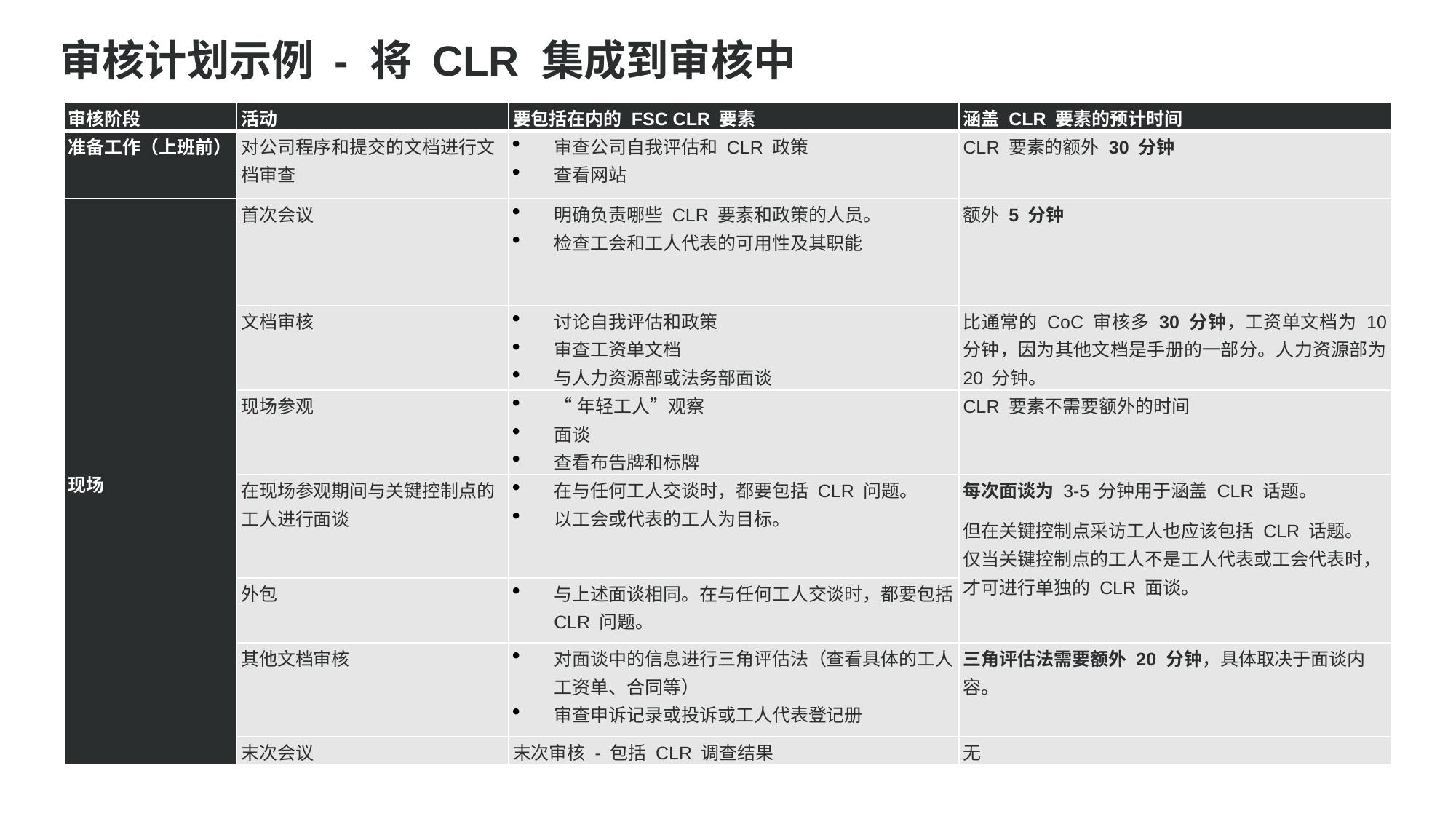

审核计划示例 - 将 CLR 集成到审核中
| 审核阶段 | 活动 | 要包括在内的 FSC CLR 要素 | 涵盖 CLR 要素的预计时间 |
| --- | --- | --- | --- |
| 准备工作（上班前） | 对公司程序和提交的文档进行文档审查 | 审查公司自我评估和 CLR 政策 查看网站 | CLR 要素的额外 30 分钟 |
| 现场 | 首次会议 | 明确负责哪些 CLR 要素和政策的人员。 检查工会和工人代表的可用性及其职能 | 额外 5 分钟 |
|  | 文档审核 | 讨论自我评估和政策 审查工资单文档 与人力资源部或法务部面谈 | 比通常的 CoC 审核多 30 分钟，工资单文档为 10 分钟，因为其他文档是手册的一部分。人力资源部为 20 分钟。 |
|  | 现场参观 | “年轻工人”观察 面谈 查看布告牌和标牌 | CLR 要素不需要额外的时间 |
|  | 在现场参观期间与关键控制点的工人进行面谈 | 在与任何工人交谈时，都要包括 CLR 问题。 以工会或代表的工人为目标。 | 每次面谈为 3-5 分钟用于涵盖 CLR 话题。 但在关键控制点采访工人也应该包括 CLR 话题。 仅当关键控制点的工人不是工人代表或工会代表时，才可进行单独的 CLR 面谈。 |
|  | 外包 | 与上述面谈相同。在与任何工人交谈时，都要包括 CLR 问题。 |  |
|  | 其他文档审核 | 对面谈中的信息进行三角评估法（查看具体的工人工资单、合同等） 审查申诉记录或投诉或工人代表登记册 | 三角评估法需要额外 20 分钟，具体取决于面谈内容。 |
|  | 末次会议 | 末次审核 - 包括 CLR 调查结果 | 无 |